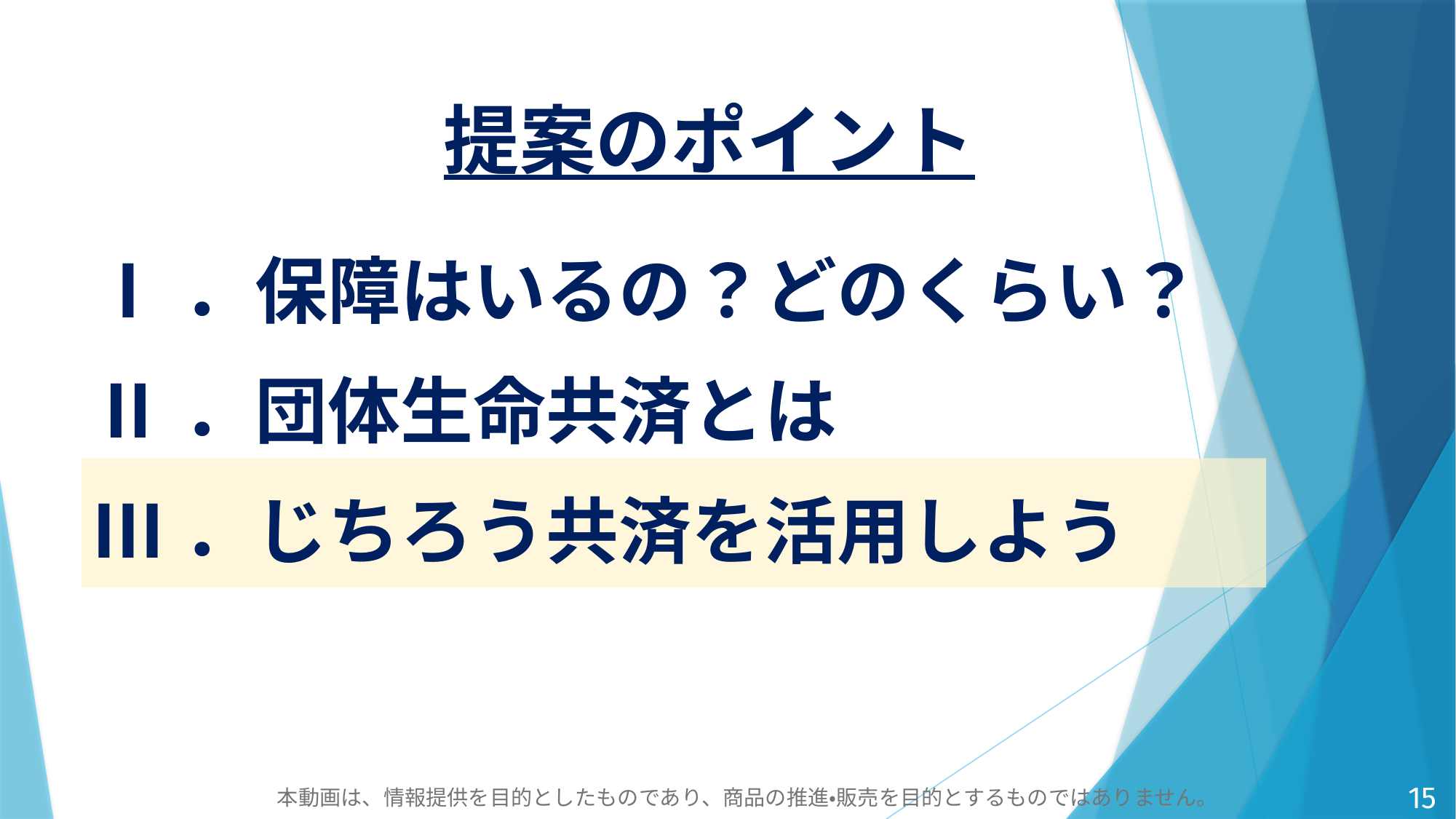

提案のポイント

Ⅰ．保障はいるの？どのくらい？
Ⅱ．団体生命共済とは
Ⅲ．じちろう共済を活用しよう

15
18
本動画は、情報提供を目的としたものであり、商品の推進・販売を目的とするものではありません。